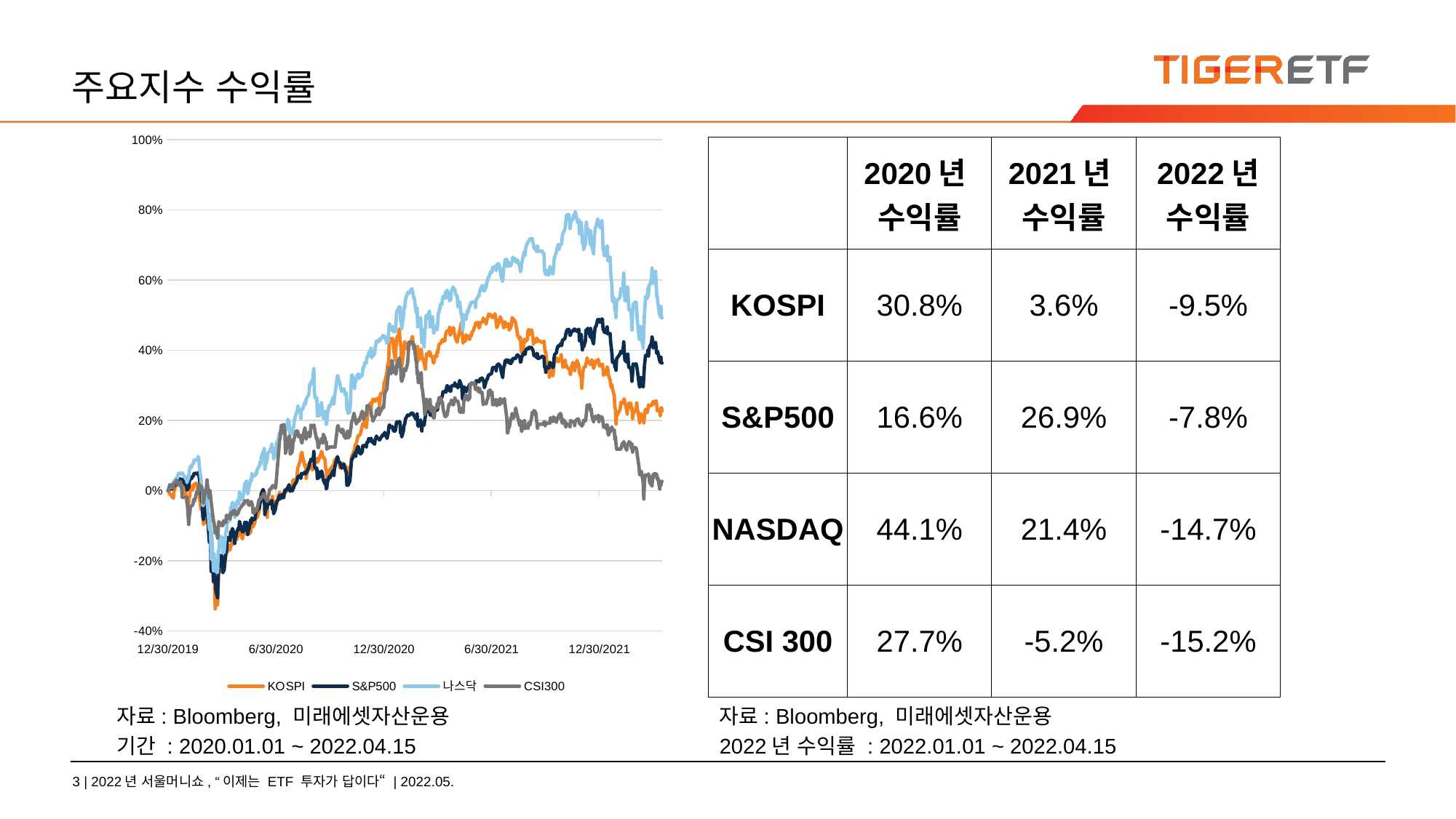

# 주요지수 수익률

### Chart

| Category | KOSPI | S&P500 | 나스닥 | CSI300 |
|---|---|---|---|---|
| 43829 | 0.0 | 0.0 | 0.0 | 0.0 |
| 43830 | 0.0 | 0.002946024729223451 | 0.002974517074130434 | 0.0036627523807890583 |
| 43832 | -0.01023811582266676 | 0.01134949042153921 | 0.01634251770905193 | 0.01729946124464976 |
| 43833 | -0.009651130515500483 | 0.004209493712146406 | 0.008359052491675012 | 0.015518310086901632 |
| 43836 | -0.0193841659575823 | 0.0077577616420752005 | 0.014026396184212198 | 0.01167915759145255 |
| 43837 | -0.01006975569580515 | 0.004932806422271785 | 0.013703346415544937 | 0.019257012517057914 |
| 43838 | -0.02109506886839252 | 0.009859404151753015 | 0.020484038099751967 | 0.007519054887385579 |
| 43839 | -0.005105407090236547 | 0.01658031409776828 | 0.028777139254571038 | 0.020271313176353445 |
| 43840 | 0.003967838665495549 | 0.013677750218080265 | 0.02603065731126475 | 0.019982212988438386 |
| 43843 | 0.014374314615024142 | 0.020749451306774747 | 0.03665776509922325 | 0.029978219485842672 |
| 43844 | 0.018751677913426468 | 0.01920348680187134 | 0.034131493551859515 | 0.026523717240416245 |
| 43845 | 0.015156961691245696 | 0.021112659835035075 | 0.03495420853365605 | 0.020849513552183785 |
| 43846 | 0.022924278895375627 | 0.029652716768747922 | 0.04595802141518157 | 0.016515460735049503 |
| 43847 | 0.024070947867514292 | 0.03362938450124009 | 0.04951380450905951 | 0.0179389116602926 |
| 43850 | 0.02956312822216245 | 0.03362938450124009 | 0.04951380450905951 | 0.025529016593860643 |
| 43851 | 0.019120250083042523 | 0.030888246634112493 | 0.04748719817482461 | 0.008006605204293527 |
| 43852 | 0.0316608043973845 | 0.031186263888069776 | 0.04893589194711834 | 0.012323508010280149 |
| 43853 | 0.02205062634517474 | 0.03236281117192186 | 0.051027331798940034 | -0.019043862378510523 |
| 43858 | -0.009532823399327595 | 0.017058383442658087 | 0.03618269191000656 | -0.019043862378510523 |
| 43859 | -0.005637789113015046 | 0.01617674906636779 | 0.03679525686927887 | -0.019043862378510523 |
| 43860 | -0.02260120946274924 | 0.019361808468036035 | 0.03945231327108578 | -0.019043862378510523 |
| 43861 | -0.03579245291604283 | 0.001313138525249169 | 0.022909705912928624 | -0.019043862378510523 |
| 43864 | -0.03585160647412944 | 0.008577309090457508 | 0.03659852067797975 | -0.09635121262828816 |
| 43865 | -0.018096438500775802 | 0.02368616299681192 | 0.05834793018995099 | -0.07251759713643824 |
| 43866 | -0.01457907693147742 | 0.0352032881237021 | 0.062898572433012 | -0.062009540306201205 |
| 43867 | 0.013773678486761032 | 0.03864600827618747 | 0.06999337133173622 | -0.04455327895963135 |
| 43868 | 0.0064977908421191 | 0.03303645433972102 | 0.06422095262793737 | -0.04453122894529882 |
| 43871 | 0.0015470930576475528 | 0.04060485085167742 | 0.07627998689915816 | -0.0405769263750021 |
| 43872 | 0.011580446563860702 | 0.04236191091146724 | 0.07745928622768417 | -0.03164667057033588 |
| 43873 | 0.018524164228478357 | 0.049098342589459554 | 0.08718654950430293 | -0.023814015479110107 |
| 43874 | 0.016057915883640472 | 0.047387847725600674 | 0.08562272034732876 | -0.029818969382330085 |
| 43875 | 0.020894856825638186 | 0.04931875118353202 | 0.08777005116258807 | -0.023005514953584716 |
| 43878 | 0.02024871796038541 | 0.04931875118353202 | 0.08777005116258807 | -0.0010314506704429682 |
| 43879 | 0.005100856816537602 | 0.04625476129128403 | 0.08794443096851223 | -0.005909403841112493 |
| 43880 | 0.005765196776586157 | 0.05117825467436954 | 0.09738329687379488 | -0.0074284048284631865 |
| 43881 | -0.0009874093926750538 | 0.04716743913152799 | 0.08998221549543417 | 0.015442360037533964 |
| 43882 | -0.01584860329348803 | 0.03615321812069072 | 0.07048968308705916 | 0.016625710806712046 |
| 43885 | -0.053979896890798074 | 0.0014279993418784276 | 0.030772446649280916 | 0.012546458155197726 |
| 43886 | -0.042799874412445926 | -0.02889525624827316 | 0.0021931614052776993 | 0.010343906723539353 |
| 43887 | -0.05501280902046257 | -0.0325645936876221 | 0.0038877754166950496 | -0.0021094513711433782 |
| 43888 | -0.06496880787379367 | -0.07528971312734956 | -0.04242235906814118 | 0.0007962505175629353 |
| 43889 | -0.09585606574235439 | -0.08290777918163228 | -0.042322873153222695 | -0.034687122546629645 |
| 43892 | -0.08880314150896185 | -0.04068556385795752 | 0.000690812308084432 | -0.0029302019046312244 |
| 43893 | -0.08350662292336886 | -0.06764991664829934 | -0.029275686648431276 | 0.0023838515495036017 |
| 43894 | -0.06294848635145411 | -0.028302326086754093 | 0.00805947692765141 | 0.008187905322138533 |
| 43895 | -0.05114962665004297 | -0.061264276112985794 | -0.02318357163377105 | 0.030649519922187896 |
| 43896 | -0.07164405939017238 | -0.07727339047400272 | -0.04140067225650812 | 0.013935609058145948 |
| 43899 | -0.11052614814781114 | -0.14737263642826326 | -0.11125766963745765 | -0.020702513456633764 |
| 43900 | -0.10681312480945726 | -0.1052559688820317 | -0.06726365667746104 | 0.00026950017517513025 |
| 43901 | -0.131684920847989 | -0.1489806878610742 | -0.11110452839763962 | -0.013034008472105563 |
| 43902 | -0.16532964457812138 | -0.22992341577442577 | -0.1949689190352325 | -0.03202642081717355 |
| 43903 | -0.1939463158708996 | -0.15840548351747286 | -0.11973073969454462 | -0.04564842967147931 |
| 43906 | -0.21969176445963234 | -0.25926259355723946 | -0.22819162552160233 | -0.08667860634109414 |
| 43907 | -0.2389940254906333 | -0.21485181402481612 | -0.1801041583994617 | -0.09112780923307606 |
| 43908 | -0.2759604490210086 | -0.2555466909219598 | -0.21866221625555138 | -0.1091157209252186 |
| 43909 | -0.33673390454435836 | -0.25204188384156656 | -0.20069438932974437 | -0.12067237843704592 |
| 43910 | -0.28735888463691084 | -0.28447299063418685 | -0.230993998428346 | -0.10496051822433694 |
| 43913 | -0.32544012522353216 | -0.3054335374958479 | -0.23310108774993044 | -0.13507348779776707 |
| 43914 | -0.2674195852880551 | -0.24026399361746387 | -0.17081731591472826 | -0.11184747270085726 |
| 43915 | -0.2242875408955849 | -0.23150042374328295 | -0.1745698351999052 | -0.08798200718830473 |
| 43916 | -0.23271464778606432 | -0.18353516758814015 | -0.12837595391901846 | -0.09397716108515464 |
| 43917 | -0.21838583590802985 | -0.21103967665127954 | -0.16136950745529555 | -0.09103470917256096 |
| 43920 | -0.21866340260366668 | -0.18459685405536286 | -0.13099053318861298 | -0.09984246489760218 |
| 43921 | -0.2015907756851575 | -0.19765373499436556 | -0.13926798487366965 | -0.09689021297863853 |
| 43922 | -0.23306956913458343 | -0.23307122301934935 | -0.17722018468609957 | -0.09960481474312965 |
| 43923 | -0.21514149076066935 | -0.21556270934935995 | -0.16305406109329423 | -0.08503955527571094 |
| 43924 | -0.21487757488612935 | -0.2274368343117198 | -0.1758229106001683 | -0.09026050866933066 |
| 43927 | -0.1846455564302193 | -0.1731014593532405 | -0.11544278497963889 | -0.09026050866933066 |
| 43928 | -0.17021208825710876 | -0.17442701526407123 | -0.11834687943983835 | -0.06948449516492183 |
| 43929 | -0.17770183876560175 | -0.14631094996104044 | -0.09558360785111542 | -0.07381609798046362 |
| 43930 | -0.16447419312271638 | -0.13394323392181384 | -0.08857711667462176 | -0.07076094599461491 |
| 43931 | -0.153330572833956 | -0.13394323392181384 | -0.08857711667462176 | -0.0765502997576949 |
| 43934 | -0.16922922913813265 | -0.1426943864104132 | -0.08423550663481627 | -0.08045070229295648 |
| 43935 | -0.15497777191298068 | -0.11648438979415077 | -0.04809417403775318 | -0.06270289075687907 |
| 43937 | -0.15498232218667962 | -0.13092270487910118 | -0.04623635841309892 | -0.06841629447059139 |
| 43938 | -0.12883644951243822 | -0.10763700256729447 | -0.033070683065820616 | -0.05932433856082009 |
| 43941 | -0.13619424208366138 | -0.1235933430395898 | -0.04306510514766959 | -0.05590168633609616 |
| 43942 | -0.14483066156429303 | -0.1504769828236514 | -0.07632022839283303 | -0.06702714356764328 |
| 43943 | -0.1371998525711321 | -0.1309972091925905 | -0.050370054068918146 | -0.0593512885783376 |
| 43944 | -0.1287454440384589 | -0.13146596549829415 | -0.0504404766828489 | -0.06171064011191607 |
| 43945 | -0.14044874799219176 | -0.11937764063465262 | -0.03481671676360021 | -0.06974174533213451 |
| 43948 | -0.12508702398449267 | -0.10642009878030223 | -0.024125893277323174 | -0.06342074122348185 |
| 43949 | -0.11993611415726657 | -0.11110455749094306 | -0.03781135458456808 | -0.056957637022464036 |
| 43950 | -0.11380689548476342 | -0.08747427272924813 | -0.0034965386726344416 | -0.0525770341750722 |
| 43955 | -0.13755477391965132 | -0.1175150327974197 | -0.02630005175503225 | -0.041417276921230095 |
| 43957 | -0.12236141003881384 | -0.11575176404483911 | -0.010239224501704114 | -0.035618123151780035 |
| 43958 | -0.12242966414429834 | -0.1055788209071521 | 0.003763697477864314 | -0.03840132496086124 |
| 43959 | -0.11459864310838308 | -0.09048859307917012 | 0.019598725238905823 | -0.028912468793104718 |
| 43962 | -0.1193400283027024 | -0.09032716706660993 | 0.02753747768553283 | -0.029755269340925095 |
| 43963 | -0.12536004040643045 | -0.1090153323668468 | 0.006322385784021556 | -0.029740569331370148 |
| 43964 | -0.11705579090582297 | -0.12457431650053241 | -0.009257779183745929 | -0.02777811805577679 |
| 43965 | -0.12409051404441973 | -0.11448519071552077 | -0.00025374497400521 | -0.03832047490830881 |
| 43966 | -0.1230348505462604 | -0.11100832275268613 | 0.00766488672578447 | -0.041358476883009976 |
| 43969 | -0.1185619315001798 | -0.08300401391988932 | 0.032287091758430364 | -0.03888642527617647 |
| 43970 | -0.09876824090969083 | -0.09261817470640643 | 0.026728176534961623 | -0.03071811996677798 |
| 43971 | -0.09465934375952711 | -0.07750932080005213 | 0.04804275435139105 | -0.03587047331580773 |
| 43972 | -0.09071425646252629 | -0.08468036097339882 | 0.037881777198498945 | -0.04111837672694485 |
| 43973 | -0.10353692774620393 | -0.08252594457499951 | 0.0423206375146854 | -0.06310469101804916 |
| 43976 | -0.09240240800484156 | -0.08252594457499951 | 0.0423206375146854 | -0.06181599018039363 |
| 43977 | -0.0763945451318897 | -0.07125095846694962 | 0.044067789031733806 | -0.05117073326097665 |
| 43978 | -0.07574840626663693 | -0.057480077857007594 | 0.05213173723646025 | -0.057824937586209435 |
| 43979 | -0.07695877907056115 | -0.05946685955005604 | 0.04728375506791305 | -0.05512503583127326 |
| 43980 | -0.07647645005847103 | -0.05494072250558002 | 0.060795954388502604 | -0.05257948417666469 |
| 43983 | -0.060332078974550396 | -0.051395558922046725 | 0.06774655460155876 | -0.027021067563693935 |
| 43984 | -0.050271423826143136 | -0.04360675381601775 | 0.07404323054239947 | -0.024024715616065118 |
| 43985 | -0.02305623683264557 | -0.03055297722341055 | 0.08237433755235579 | -0.02400511560332519 |
| 43986 | -0.02115422242647902 | -0.03381874963135889 | 0.07487377025907693 | -0.02436281583583033 |
| 43987 | -0.007189432444361654 | -0.008493491737782133 | 0.09703677290048396 | -0.019693112800523327 |
| 43990 | -0.006088266209212545 | 0.0034458244988808673 | 0.10940767874768476 | -0.014621609504046229 |
| 43991 | -0.003981489486592604 | -0.004380232763892766 | 0.11264935462704528 | -0.008477005510053592 |
| 43992 | -0.0009009541923946651 | -0.009670039021634214 | 0.12009403095688698 | -0.010270406675764399 |
| 43993 | -0.009505521757133595 | -0.06804416864051355 | 0.06111565069936353 | -0.021008763655696372 |
| 43994 | -0.029745139170121004 | -0.05587202642419653 | 0.07185565823346551 | -0.01924476250909568 |
| 43997 | -0.07592131666719759 | -0.04802423873665518 | 0.0871932564199156 | -0.03102682016743319 |
| 43998 | -0.027128731793217287 | -0.029972464447472924 | 0.10617941669954933 | -0.016429710679311982 |
| 43999 | -0.0257636496835284 | -0.03346485414228462 | 0.10781813974752952 | -0.015689810198376675 |
| 44000 | -0.02920820687364345 | -0.03289055005913777 | 0.11145328800948806 | -0.009126255932066396 |
| 44001 | -0.025640792293656456 | -0.038354199715021076 | 0.11179645852499287 | 0.004184602719991659 |
| 44004 | -0.0322796416204435 | -0.0321082547674999 | 0.1241315941555936 | 0.005002903251887236 |
| 44005 | -0.030227468182211337 | -0.027939117558493654 | 0.13250406047849372 | 0.00983920639548419 |
| 44006 | -0.016453789695450083 | -0.053071905975556444 | 0.10766611632698009 | 0.014053209134585964 |
| 44007 | -0.03881383465215438 | -0.04269407597577357 | 0.11971956150185736 | 0.014053209134585964 |
| 44008 | -0.02867582485086473 | -0.06588664789571874 | 0.09068085253839975 | 0.014053209134585964 |
| 44011 | -0.04740930166949542 | -0.05216854117449843 | 0.10375151324783505 | 0.006882054473335453 |
| 44012 | -0.040652145226535485 | -0.03756259138419704 | 0.12438757476813644 | 0.020170863111061088 |
| 44013 | -0.04139383983946643 | -0.03272912404657757 | 0.13510410809759454 | 0.04070677645940468 |
| 44014 | -0.028348205144539507 | -0.028336473897103254 | 0.14102855022194305 | 0.062281490482968715 |
| 44015 | -0.02059453876150663 | -0.028336473897103254 | 0.14102855022194305 | 0.08280270382175758 |
| 44018 | -0.004431966582790103 | -0.012904767965628783 | 0.16629350133411736 | 0.14417279371231584 |
| 44019 | -0.015243416891525974 | -0.023583719565763994 | 0.15625995557786232 | 0.15104259817768884 |
| 44020 | -0.01765051167827747 | -0.015940818740318274 | 0.17287186773068153 | 0.16963076025999424 |
| 44021 | -0.01354616480181281 | -0.021494494441667733 | 0.17904781919049761 | 0.18598942089312365 |
| 44022 | -0.02157739788048252 | -0.01125325568328217 | 0.18683790167438152 | 0.16451760693644446 |
| 44025 | -0.0052828677644960464 | -0.02051041663432973 | 0.16150811704461998 | 0.18897597283438228 |
| 44026 | -0.006397684820741989 | -0.0073790313818377085 | 0.1724336825773336 | 0.1776398154658798 |
| 44027 | 0.0019156652272633856 | 0.0016359905503695593 | 0.17935410167013388 | 0.16239590555733874 |
| 44028 | -0.006329430715257489 | -0.0017756861381619249 | 0.17078489915593464 | 0.1064819692132799 |
| 44029 | 0.0016016963420348862 | 0.0010678951600135989 | 0.17406681652897005 | 0.11345222374394526 |
| 44032 | 0.0002411645060449441 | 0.009483778237910911 | 0.20356606703115032 | 0.14667424533825946 |
| 44033 | 0.014178652845968642 | 0.01117875136979296 | 0.19387122051332506 | 0.14930554704860555 |
| 44034 | 0.014101298193086143 | 0.016990087821959543 | 0.19675184076888064 | 0.1550410007766505 |
| 44035 | 0.008427106890479541 | 0.004460945770172753 | 0.16939768544342226 | 0.15454855045655758 |
| 44036 | 0.00126042581461272 | -0.0017570600597897057 | 0.15841622894727148 | 0.10387026751567396 |
| 44039 | 0.009187002598206373 | 0.00562507566844328 | 0.17776456266997842 | 0.10947097115613125 |
| 44040 | 0.026992223582248398 | -0.0008847387226855741 | 0.1627656637219581 | 0.1192244274958778 |
| 44041 | 0.02979974245450845 | 0.011532646858867235 | 0.17851014812223132 | 0.14635819513282677 |
| 44042 | 0.03155159782860939 | 0.007739135563702648 | 0.18352580318109002 | 0.14075749149236927 |
| 44043 | 0.023524915023638515 | 0.015468958088219242 | 0.20112810320601748 | 0.15028799768719847 |
| 44046 | 0.024284810731365347 | 0.022761067770986187 | 0.21873599232728846 | 0.16897170983161147 |
| 44047 | 0.03744875254246538 | 0.026455239981498124 | 0.22302506486146312 | 0.1700717605466444 |
| 44048 | 0.05195957536845852 | 0.03305508041809335 | 0.22942234453649069 | 0.17039271075526186 |
| 44049 | 0.06595166699276955 | 0.03969527735782874 | 0.24168146845681693 | 0.16687695847002293 |
| 44050 | 0.0700742149640301 | 0.040353398793651074 | 0.2308285611765719 | 0.15344359973833988 |
| 44053 | 0.08586821497313069 | 0.04320629313101265 | 0.2260644154531808 | 0.15759390243603644 |
| 44054 | 0.10056104874708205 | 0.034892853484163266 | 0.2053243967408862 | 0.14703684557394947 |
| 44055 | 0.10678582316726337 | 0.04937773376504451 | 0.23096940640443364 | 0.13867254013715113 |
| 44056 | 0.10914286494332637 | 0.047229526059435756 | 0.23435192751165612 | 0.13574968823729727 |
| 44057 | 0.09547384275164128 | 0.04704947396850323 | 0.23175858680816752 | 0.15263509921281448 |
| 44061 | 0.06851347108528572 | 0.05230513241589563 | 0.2531692970817092 | 0.17912696643252812 |
| 44062 | 0.07411030773501026 | 0.047670343247580904 | 0.245972776629529 | 0.16146735495378084 |
| 44063 | 0.03483234516556166 | 0.050979576505064905 | 0.25921781714488845 | 0.14639249515512165 |
| 44064 | 0.04865152638931236 | 0.05459614005569202 | 0.26445480041895864 | 0.15611655147575854 |
| 44067 | 0.060136417205494785 | 0.06518816995675647 | 0.2720470288922745 | 0.16518400736960492 |
| 44068 | 0.07692692715466842 | 0.0690189334086655 | 0.2817441110486374 | 0.16667850834103026 |
| 44069 | 0.0781054480426997 | 0.0799182936028735 | 0.30394288390664426 | 0.1530025994516897 |
| 44070 | 0.06678891735337866 | 0.08172502320498931 | 0.2995029057711891 | 0.15918150346797733 |
| 44071 | 0.07104342326190927 | 0.08900781984856998 | 0.30736005741119765 | 0.18684692145049908 |
| 44074 | 0.058471017031674455 | 0.08661747312412116 | 0.31628360863358873 | 0.1799746669835336 |
| 44075 | 0.06910955693984988 | 0.09479432152957368 | 0.33463931884565046 | 0.18632017110811105 |
| 44076 | 0.07585306256171309 | 0.11161677464618225 | 0.34769209444678584 | 0.18675382138998398 |
| 44077 | 0.09020007553454334 | 0.07257030568498957 | 0.28080849632069804 | 0.1801902671236737 |
| 44078 | 0.07761856875691064 | 0.0638470923139487 | 0.26460347038170173 | 0.16870465965802883 |
| 44081 | 0.08488535585415447 | 0.0638470923139487 | 0.26460347038170173 | 0.14399639359765581 |
| 44082 | 0.09293479002762006 | 0.03431854940101653 | 0.2125756903372349 | 0.1501262975820934 |
| 44083 | 0.08105857567332664 | 0.05515492240686193 | 0.24542504518784392 | 0.12322528009643197 |
| 44084 | 0.09046399140908323 | 0.03660024400162665 | 0.22061281087951135 | 0.12258582968078913 |
| 44085 | 0.09055954715676151 | 0.03715281766000578 | 0.21323073242871948 | 0.13368433689481884 |
| 44088 | 0.10476550164492382 | 0.050368020265173286 | 0.23593364177693021 | 0.13950799068019393 |
| 44089 | 0.11189578053119886 | 0.0558502959994287 | 0.25087553194224443 | 0.14867834664092516 |
| 44090 | 0.1084102708777932 | 0.050973367812273906 | 0.23524282946884578 | 0.14105394168506202 |
| 44091 | 0.09487320662337839 | 0.0421321892782085 | 0.21957212114030988 | 0.13501468775954706 |
| 44092 | 0.09770802713783233 | 0.030478472909921228 | 0.20649363569599344 | 0.16058780438207276 |
| 44095 | 0.0872378473565183 | 0.01855467840523506 | 0.20487503339485058 | 0.14940109711071314 |
| 44096 | 0.06139229274640878 | 0.029267777815719764 | 0.22553680475833304 | 0.13576193824525995 |
| 44097 | 0.06168806053684106 | 0.004852093415991687 | 0.18857611063727986 | 0.13982159088403412 |
| 44098 | 0.03414070356331922 | 0.007853996380332129 | 0.1929669047249103 | 0.11795287666936982 |
| 44099 | 0.036911820245987714 | 0.0239562411332106 | 0.21993876586045813 | 0.11965562777615824 |
| 44102 | 0.05023957191025041 | 0.0404527378783035 | 0.24273892548504983 | 0.12256867966964169 |
| 44103 | 0.05925366410789601 | 0.035445427142542174 | 0.23913060488554083 | 0.12499173124462537 |
| 44109 | 0.07295453821547371 | 0.05815682537120237 | 0.26676756848599203 | 0.12391373054392463 |
| 44110 | 0.07654925443765448 | 0.043355301757991294 | 0.2468826815142875 | 0.12391373054392463 |
| 44111 | 0.08612303030027246 | 0.06151572817101214 | 0.2703568861579322 | 0.12391373054392463 |
| 44112 | 0.0884072676971519 | 0.07001542860158505 | 0.2766591511951164 | 0.12391373054392463 |
| 44116 | 0.0937629398408315 | 0.09714431175088234 | 0.32755122686253846 | 0.1816749680887293 |
| 44117 | 0.09349902396629162 | 0.09022472363556222 | 0.3261696022463696 | 0.18560477064310077 |
| 44118 | 0.08318355349074236 | 0.08300401391988932 | 0.3155313162657236 | 0.17774026553117261 |
| 44119 | 0.07441517607284087 | 0.08134939729114743 | 0.30939895975738874 | 0.17569206419984162 |
| 44120 | 0.06546023743328178 | 0.08149530157173057 | 0.30466946643132853 | 0.17396236307553603 |
| 44123 | 0.06783093003044116 | 0.06383467492836714 | 0.28313132476115 | 0.16509580731227458 |
| 44124 | 0.0731410994371311 | 0.06886371608889608 | 0.28733544303089986 | 0.1744009133605937 |
| 44125 | 0.07880619019234003 | 0.06651683021398269 | 0.28378077775629085 | 0.17424411325867362 |
| 44126 | 0.07161220747427954 | 0.07208292330091348 | 0.2861639684372552 | 0.17060586089380947 |
| 44127 | 0.0742331651248822 | 0.07577709551142542 | 0.2908889904862404 | 0.1560308014200209 |
| 44130 | 0.06654320257363477 | 0.05577889603233488 | 0.26972420045182255 | 0.1493545470804556 |
| 44131 | 0.06059599484909017 | 0.05258452359148036 | 0.2778183297768051 | 0.15132434836082642 |
| 44132 | 0.06715748952299494 | 0.015441018970660858 | 0.23014557360336885 | 0.16063190441073805 |
| 44133 | 0.058698530716622566 | 0.027572804683837937 | 0.2503468034281282 | 0.1693661600880041 |
| 44134 | 0.031615301660394834 | 0.015108853906354414 | 0.21971855546451535 | 0.15035659773178844 |
| 44137 | 0.04663575514067153 | 0.027613161186977875 | 0.22486275973927983 | 0.15660410179266604 |
| 44138 | 0.066270186151697 | 0.04590397014860503 | 0.24755001961772827 | 0.17050296082692462 |
| 44139 | 0.07264511960394415 | 0.0689630551735485 | 0.2956397223784064 | 0.1793474665758532 |
| 44140 | 0.09834051518198805 | 0.08976528036904474 | 0.32919106772978735 | 0.1968527279542731 |
| 44141 | 0.0995736393544071 | 0.08945174138311063 | 0.32967173001534755 | 0.19700217805141573 |
| 44144 | 0.11354297961022342 | 0.10219818768257438 | 0.30938889938396996 | 0.2204315432805033 |
| 44145 | 0.11610478370273958 | 0.10065532752406647 | 0.29151273363819996 | 0.21370138890590273 |
| 44146 | 0.13113888800411333 | 0.10907741929475456 | 0.3175098563714023 | 0.20170128110583252 |
| 44147 | 0.1264748574626764 | 0.0980104243951958 | 0.3089205331103657 | 0.20257348167276312 |
| 44148 | 0.13477910696328377 | 0.11295474794259452 | 0.3223008297572434 | 0.1899290234538653 |
| 44151 | 0.15714825246738595 | 0.12591849848973546 | 0.3329022277020206 | 0.20152243098958023 |
| 44152 | 0.15538274627218818 | 0.12052314445455092 | 0.33013115373480195 | 0.19922432949581403 |
| 44153 | 0.15833587390281512 | 0.10756560260020054 | 0.31920558820208833 | 0.19845992899895393 |
| 44154 | 0.15914582262123056 | 0.11193652232490714 | 0.33073142268211786 | 0.20735833478291754 |
| 44155 | 0.1619123890302001 | 0.10438364754492757 | 0.3251713896393802 | 0.21110683721944423 |
| 44158 | 0.18424968261840946 | 0.11060786206768092 | 0.3280397138829798 | 0.2262331470515455 |
| 44159 | 0.1911524478197364 | 0.12855719292581536 | 0.3455548240049453 | 0.21870184215619726 |
| 44160 | 0.1837719038800183 | 0.12676908940207188 | 0.35193533639094166 | 0.20312228202948335 |
| 44161 | 0.194860920884391 | 0.12676908940207188 | 0.35193533639094166 | 0.2053003334452168 |
| 44162 | 0.1982918272534091 | 0.12946987076605954 | 0.36439343214110465 | 0.22028944318813815 |
| 44165 | 0.17913062470707608 | 0.12427940359297063 | 0.3635986626410268 | 0.215262039920326 |
| 44166 | 0.1986558491493262 | 0.13695134557894506 | 0.38107800254639246 | 0.24144030693619967 |
| 44167 | 0.21760773910550713 | 0.13898779681431983 | 0.38043637428613275 | 0.24145010694256963 |
| 44168 | 0.22685389526179978 | 0.13827690148977578 | 0.38354502967251247 | 0.23898050533732862 |
| 44169 | 0.24288450950324658 | 0.14833498381083343 | 0.3932756464069376 | 0.24115120674828439 |
| 44172 | 0.24925034240809585 | 0.14611227179173558 | 0.39950413537238494 | 0.23044959979223978 |
| 44173 | 0.2289970741740115 | 0.1493066442325901 | 0.4065262760186408 | 0.22742139782390858 |
| 44174 | 0.25381426692815556 | 0.1401705527909627 | 0.37927160660810055 | 0.2109622871254866 |
| 44175 | 0.24971447032538996 | 0.13870530129233938 | 0.3867453462389294 | 0.2104306367799138 |
| 44176 | 0.2604531162549426 | 0.1372648845648794 | 0.3836221592020561 | 0.19796012867408352 |
| 44179 | 0.2568766011275576 | 0.13230724337144428 | 0.39057164159584357 | 0.20903658587378082 |
| 44180 | 0.25442855387751573 | 0.1469380279329089 | 0.40790007589992827 | 0.2115502875076869 |
| 44181 | 0.26124031360486333 | 0.14897137482188816 | 0.41495686894351547 | 0.21369893890431024 |
| 44182 | 0.2606214763818042 | 0.15558673699046044 | 0.4268683510712621 | 0.22928339903420913 |
| 44183 | 0.2614177742791228 | 0.15152935625168795 | 0.42585001771743536 | 0.22499344624574014 |
| 44186 | 0.2643618013623519 | 0.14703115832477054 | 0.42438343883684215 | 0.2364766037097925 |
| 44187 | 0.2438992205381152 | 0.14465322898590327 | 0.43169397685443434 | 0.2163694406401364 |
| 44188 | 0.2557936359872046 | 0.14550692424463496 | 0.42757928412618407 | 0.22674519738437815 |
| 44189 | 0.2771981234671266 | 0.14955809629061645 | 0.43133739250770464 | 0.2250056962537026 |
| 44193 | 0.277989871090746 | 0.15958513514772044 | 0.44192202316345086 | 0.24078125650781668 |
| 44194 | 0.28340924706621107 | 0.1570023189467573 | 0.4364223523612254 | 0.235521103088717 |
| 44195 | 0.3075074965759188 | 0.1585544921444515 | 0.43863339887480324 | 0.25285976435884683 |
| 44196 | 0.3075074965759188 | 0.16601423653256941 | 0.44067677249806914 | 0.27676687989847193 |
| 44200 | 0.3398053392911582 | 0.14880994880932796 | 0.4194572093194828 | 0.29059223888495533 |
| 44201 | 0.3607912015907757 | 0.15694644071164032 | 0.4329280493271286 | 0.3152858049357732 |
| 44202 | 0.3506167895998944 | 0.16355248984102633 | 0.42419005610334914 | 0.32733001276450824 |
| 44203 | 0.3794973767672125 | 0.1808281775313616 | 0.46070809379397915 | 0.3508475780509257 |
| 44204 | 0.43432817483971653 | 0.18731315715132757 | 0.4757427629585993 | 0.34638122514779646 |
| 44207 | 0.43263092275000337 | 0.17953056073808948 | 0.457237264964526 | 0.3330850665052931 |
| 44208 | 0.4223928069273366 | 0.18002104746856085 | 0.46126141433200796 | 0.3711066412193169 |
| 44209 | 0.43255811837082003 | 0.18270630710057167 | 0.4675793288389547 | 0.36660353829229986 |
| 44210 | 0.4333043632574498 | 0.1782670917551663 | 0.4657561656116316 | 0.34026357117132133 |
| 44211 | 0.4041689607629899 | 0.169795330442152 | 0.4529973764781763 | 0.3372304691998049 |
| 44214 | 0.371420640951553 | 0.169795330442152 | 0.4529973764781763 | 0.35203827882488126 |
| 44215 | 0.4072449457834888 | 0.1793132564904123 | 0.4752062097096017 | 0.3321932659256228 |
| 44216 | 0.41720549491051884 | 0.1957476663075972 | 0.5042773354318528 | 0.3417262221220445 |
| 44217 | 0.43826871186301863 | 0.1961263965678346 | 0.5125111921654284 | 0.36341853622204856 |
| 44218 | 0.42907260871741437 | 0.1925253547491843 | 0.5138693425769534 | 0.36459698698804144 |
| 44221 | 0.4601782797235252 | 0.19683729189237864 | 0.5242572370414007 | 0.3783512959283424 |
| 44222 | 0.4289269999590475 | 0.19505539706142572 | 0.5231483603268057 | 0.35067852794104315 |
| 44223 | 0.4208502641433882 | 0.16436893294301358 | 0.4834132387807275 | 0.35436088033457214 |
| 44224 | 0.3965017495802372 | 0.17573394509652962 | 0.49085344383349416 | 0.31740015631010166 |
| 44225 | 0.35425700855906483 | 0.15302875556066042 | 0.46106691377924647 | 0.3112335023017765 |
| 44228 | 0.39080480690913566 | 0.171536868769965 | 0.49825676085039206 | 0.32732511276132326 |
| 44229 | 0.4091333093685585 | 0.18781916561377576 | 0.5216627785186436 | 0.34776792604915197 |
| 44230 | 0.42409005901704977 | 0.18901744332239567 | 0.5214123870024447 | 0.34387487351866763 |
| 44231 | 0.40491975592331886 | 0.20192221128802434 | 0.540102325175861 | 0.34111862172710405 |
| 44232 | 0.4199720613194884 | 0.20660666999866506 | 0.5488839133511214 | 0.34343632323360995 |
| 44235 | 0.406598806918236 | 0.21553477023180156 | 0.5635653516268182 | 0.363318086156756 |
| 44236 | 0.4036092770980175 | 0.21418127520341224 | 0.5658076970799208 | 0.3931321555359011 |
| 44237 | 0.41084876255306746 | 0.21376218844003492 | 0.5618763267117448 | 0.42289232488001116 |
| 44242 | 0.43197113306365376 | 0.22150753269652834 | 0.5756187968016955 | 0.42289232488001116 |
| 44243 | 0.4393653278244687 | 0.22081215910396157 | 0.5702566177695259 | 0.42289232488001116 |
| 44244 | 0.4259329198651298 | 0.22042101145814263 | 0.5610904997658168 | 0.42289232488001116 |
| 44245 | 0.404514781564111 | 0.21503186611574865 | 0.5498966576086046 | 0.41325401861511213 |
| 44246 | 0.41405215523713745 | 0.21277811063269692 | 0.5509138731431624 | 0.41581672028086825 |
| 44249 | 0.40137054243812753 | 0.2033998801722292 | 0.5127504054889398 | 0.37134674137538193 |
| 44250 | 0.3969749780449294 | 0.20491169686678323 | 0.5051660017505051 | 0.3670200385630251 |
| 44251 | 0.36279787229201843 | 0.2185894470848635 | 0.5200072881816322 | 0.33220551593358527 |
| 44252 | 0.41044378819385985 | 0.18875978257157855 | 0.4665106936180343 | 0.34004307102799625 |
| 44253 | 0.3709747141290547 | 0.18311297647836744 | 0.474666303002798 | 0.30750704987958244 |
| 44257 | 0.38504416040624845 | 0.20147208106069314 | 0.4932712869117897 | 0.31066020192913135 |
| 44258 | 0.40284483111659153 | 0.18577340133921494 | 0.4529135400330204 | 0.3357923182650069 |
| 44259 | 0.38487125000568767 | 0.16986362606285055 | 0.42225399312988277 | 0.29377479095361414 |
| 44260 | 0.37703112842237463 | 0.19267125902976767 | 0.4442392625075593 | 0.28938683810144483 |
| 44263 | 0.36331205322000115 | 0.18627940980166335 | 0.40947620106885885 | 0.2446057089937108 |
| 44264 | 0.3542160560957741 | 0.20307081945431804 | 0.4614167912103635 | 0.21789579163226458 |
| 44265 | 0.34602556343764057 | 0.2103256769803401 | 0.46085899939525987 | 0.22588524682541022 |
| 44266 | 0.37131598465647686 | 0.2229075929208486 | 0.49772915015554453 | 0.25641471666956583 |
| 44267 | 0.38983104833755733 | 0.22414933147900373 | 0.4889196164985654 | 0.26086391956154764 |
| 44270 | 0.38588141076685756 | 0.2320964582511975 | 0.5045523189719638 | 0.23370810191026625 |
| 44271 | 0.3956462981248321 | 0.23016245044687067 | 0.5058780526246955 | 0.24444400888860573 |
| 44272 | 0.38669590975897195 | 0.23370450968400847 | 0.511872917362975 | 0.2497115123124829 |
| 44273 | 0.39511846637575254 | 0.21549441372866163 | 0.4661507558134985 | 0.2597344688274048 |
| 44274 | 0.38306934162089856 | 0.21476178797934997 | 0.47722499130895524 | 0.2267378473796009 |
| 44277 | 0.3812173802254206 | 0.22329563622027204 | 0.49536719804068663 | 0.23900255535166082 |
| 44278 | 0.3672389394222062 | 0.21396086660933977 | 0.4786177941178116 | 0.22726704772358097 |
| 44279 | 0.36342125978877626 | 0.20732377401599988 | 0.44890504013530075 | 0.20752983489439258 |
| 44280 | 0.3688724876801339 | 0.21365043196980094 | 0.4506700767606493 | 0.20695653452174745 |
| 44281 | 0.383742782128345 | 0.23383489223261478 | 0.4686714382645185 | 0.234308352300429 |
| 44284 | 0.3814812960999603 | 0.23276389272620612 | 0.4598328413065518 | 0.23648640371616247 |
| 44285 | 0.3969340255816387 | 0.22887104234638933 | 0.4582388310293215 | 0.24820966133627964 |
| 44286 | 0.3930298907479284 | 0.2333226750773758 | 0.48076065365599563 | 0.2368490039518525 |
| 44287 | 0.40485150181783425 | 0.24790689444290948 | 0.506832670280204 | 0.25214191389224383 |
| 44288 | 0.41640919701320045 | 0.24790689444290948 | 0.506832670280204 | 0.26458302197896444 |
| 44291 | 0.4200630667934675 | 0.26592452092174246 | 0.5320372591518658 | 0.26458302197896444 |
| 44292 | 0.4229069878553193 | 0.2646920954027734 | 0.5312313114591005 | 0.259384118599677 |
| 44293 | 0.42760742058634826 | 0.2665578075864017 | 0.530164911876718 | 0.2504171127711232 |
| 44294 | 0.43026933070024165 | 0.27190349207926023 | 0.5458669191447789 | 0.2524922641199716 |
| 44295 | 0.42509111923082177 | 0.2817225397278731 | 0.5537900221216434 | 0.2336591018784162 |
| 44298 | 0.42677927077313704 | 0.2814710876698465 | 0.5481796872118123 | 0.2121995379296997 |
| 44299 | 0.44201813739096396 | 0.2856929987675745 | 0.5645110267281765 | 0.21021258663818143 |
| 44300 | 0.44807000141058495 | 0.2804373403201823 | 0.5490560575185084 | 0.22025514316584305 |
| 44301 | 0.45350757848084555 | 0.2946428294254786 | 0.5692796437286427 | 0.21249843812398472 |
| 44302 | 0.4554596458977007 | 0.299314870750538 | 0.5707976422955985 | 0.2167148908646792 |
| 44305 | 0.45555975191907794 | 0.29242011740638074 | 0.5554198026154735 | 0.24632071010846168 |
| 44306 | 0.4655066502250109 | 0.2836286084146413 | 0.5410558250121005 | 0.24542400952560617 |
| 44307 | 0.4431921080052965 | 0.2955741333440951 | 0.5593824719231746 | 0.24919456197646528 |
| 44308 | 0.44585856839288884 | 0.2836410258002229 | 0.5446484961418467 | 0.2468646104619967 |
| 44309 | 0.44976270322659895 | 0.29766956716098214 | 0.5668260304337474 | 0.258186067820944 |
| 44312 | 0.46406421346243976 | 0.29998230522554636 | 0.5804600720546302 | 0.2439246085509954 |
| 44313 | 0.4631041057119585 | 0.2997029140499614 | 0.5750319416856045 | 0.24717821066583712 |
| 44314 | 0.447655926503979 | 0.29860397542599393 | 0.5706512079713928 | 0.25421461523949973 |
| 44315 | 0.44428872396674657 | 0.3073861713785473 | 0.574174574306477 | 0.26522247239460706 |
| 44316 | 0.43236245660176453 | 0.297980001800521 | 0.5607752747320309 | 0.25525586591631266 |
| 44319 | 0.4229615911397069 | 0.3015468958088219 | 0.5532232877523897 | 0.25525586591631266 |
| 44320 | 0.43213949319051537 | 0.2928547259017349 | 0.5239789000434831 | 0.25525586591631266 |
| 44322 | 0.44641370178416206 | 0.30432839017908964 | 0.523905123971746 | 0.23997520598388378 |
| 44323 | 0.45481350703244794 | 0.31394565531200236 | 0.5372518860405613 | 0.22403304562147963 |
| 44326 | 0.4785204330040451 | 0.30023375728357293 | 0.4980857345022742 | 0.2231436950434018 |
| 44327 | 0.46037849176627965 | 0.28895566682912754 | 0.4966962851512242 | 0.23065049992282494 |
| 44328 | 0.4386418343063334 | 0.2613083578318003 | 0.45670630081187213 | 0.2359155533451096 |
| 44329 | 0.42064550182693483 | 0.27666245510339027 | 0.46713667240853174 | 0.22327844513098927 |
| 44330 | 0.4348469060413984 | 0.2957076202390969 | 0.5012290422859851 | 0.2520953638619865 |
| 44333 | 0.426292391487348 | 0.2924294304455668 | 0.49553598875026683 | 0.27032337571019416 |
| 44334 | 0.44382459604945246 | 0.2814214181275203 | 0.48710651364466084 | 0.270962826125837 |
| 44336 | 0.4389239512756693 | 0.29113491799868996 | 0.5130510988722321 | 0.2706712759363292 |
| 44337 | 0.43625749088807697 | 0.29012290107379335 | 0.5058132191071083 | 0.2578675676139188 |
| 44340 | 0.43074255916493387 | 0.3029097038763975 | 0.5270719059601006 | 0.26312037102824126 |
| 44341 | 0.44303739869953174 | 0.30014062689171106 | 0.5266247782526026 | 0.3030284469684903 |
| 44342 | 0.44172236960053124 | 0.3025806431584861 | 0.5356601114018684 | 0.30354539730450836 |
| 44343 | 0.44039368968043435 | 0.3040986685458311 | 0.5354678464876443 | 0.30786720011367996 |
| 44344 | 0.4509594252094262 | 0.30510137243154123 | 0.5368606492965005 | 0.30366789738413336 |
| 44347 | 0.45787129095815104 | 0.30510137243154123 | 0.5368606492965005 | 0.30623549905307423 |
| 44348 | 0.46603903224778964 | 0.30445877272769595 | 0.5354902028730191 | 0.30871245066309294 |
| 44349 | 0.467112896840745 | 0.3063462153360921 | 0.5377090741214778 | 0.2960434924282702 |
| 44350 | 0.47766953182233896 | 0.30160587839033437 | 0.5218561612521364 | 0.2875468869054765 |
| 44351 | 0.47432508065360124 | 0.3131043774388522 | 0.5442103109884988 | 0.2941594412036368 |
| 44354 | 0.47980361018715256 | 0.31205821270360645 | 0.5517254099322713 | 0.2930201904631238 |
| 44355 | 0.4778515427702976 | 0.3122879343368652 | 0.5565532713539809 | 0.2818702332156515 |
| 44356 | 0.4634499265130796 | 0.30989448326602087 | 0.5550822211963127 | 0.2829310839052044 |
| 44357 | 0.46729945806240236 | 0.3159883152401679 | 0.5672195028163456 | 0.29151098948214327 |
| 44358 | 0.47852953355144323 | 0.31855250536275825 | 0.5727068776066149 | 0.2800523320340158 |
| 44361 | 0.47980816046085173 | 0.3209459564336026 | 0.5844126809889123 | 0.2800523320340158 |
| 44362 | 0.4827658383651776 | 0.31828863591915035 | 0.5730914074350633 | 0.26580802277521487 |
| 44363 | 0.4918891371315983 | 0.3111827870201067 | 0.5693824831013672 | 0.24472085906855834 |
| 44364 | 0.4856461616166212 | 0.31061158728335525 | 0.5829829901441876 | 0.2499638624765106 |
| 44365 | 0.48699759290521305 | 0.2934104039065095 | 0.5683429111814342 | 0.25010596256887574 |
| 44368 | 0.4746481500862276 | 0.31152116077720415 | 0.5807618832571912 | 0.2471463606451345 |
| 44369 | 0.4851547320571332 | 0.3182420707232194 | 0.5932579848624915 | 0.25493001570451024 |
| 44370 | 0.4907561189805567 | 0.316814071381341 | 0.5953214792325947 | 0.26111136972239035 |
| 44371 | 0.49526544021622887 | 0.32446628524597276 | 0.6062738724277581 | 0.26321347108875615 |
| 44372 | 0.502882598388293 | 0.3288775614738195 | 0.6052320648692877 | 0.283793484465765 |
| 44375 | 0.5024503223868915 | 0.33195396875164906 | 0.6208949484629427 | 0.28668203634332357 |
| 44376 | 0.49552935609076876 | 0.3323233859727004 | 0.62400583948786 | 0.27168312659403226 |
| 44377 | 0.5000796297897316 | 0.33409286341807176 | 0.6212794782913911 | 0.2798906319289107 |
| 44378 | 0.493427129641848 | 0.3410590167293226 | 0.623339619203688 | 0.28126753282389627 |
| 44379 | 0.4932997219782771 | 0.35111709905038047 | 0.6364125155516607 | 0.24487520916888594 |
| 44382 | 0.4985006848161917 | 0.35111709905038047 | 0.6364125155516607 | 0.24601935991258395 |
| 44383 | 0.5039610132549472 | 0.3483852742224389 | 0.6391299341939796 | 0.24536030948420118 |
| 44384 | 0.49491961941510776 | 0.3529145156133102 | 0.6392886645301414 | 0.2594208686235646 |
| 44385 | 0.48005842551429456 | 0.34133219921211677 | 0.6275202632687944 | 0.2466245103059317 |
| 44386 | 0.4642553249577961 | 0.3564596791968435 | 0.6434089463547354 | 0.24201360730884458 |
| 44389 | 0.4772327055472385 | 0.36114103356108895 | 0.6469099563044447 | 0.2575147673845988 |
| 44390 | 0.48856743733135555 | 0.3563541314194003 | 0.6406959989894914 | 0.25981531887995724 |
| 44391 | 0.48557790751113683 | 0.3579342437346529 | 0.6370407299806953 | 0.2453578594826087 |
| 44392 | 0.4953200435006164 | 0.3535043414284338 | 0.6256590941863338 | 0.2621085203705382 |
| 44393 | 0.4910837386868818 | 0.343300354826793 | 0.6127046866808481 | 0.24821946134265005 |
| 44396 | 0.47612698903839057 | 0.3219828081296623 | 0.5956847704949368 | 0.2528058643238118 |
| 44397 | 0.47096697866376647 | 0.342027572804684 | 0.6207127439221372 | 0.25170336360718615 |
| 44398 | 0.46332706912320765 | 0.35308835901145175 | 0.635587564931327 | 0.2602906191889025 |
| 44399 | 0.47893450791065084 | 0.355817079492998 | 0.6414728833812693 | 0.2621795704167207 |
| 44400 | 0.4808501731379142 | 0.3695724383709631 | 0.6585073312176741 | 0.2468621604604042 |
| 44403 | 0.4674405165470701 | 0.37283510643251616 | 0.6589231599856471 | 0.20669928435453477 |
| 44404 | 0.4708896240108842 | 0.36636564854452724 | 0.6387878814977437 | 0.1640717066466093 |
| 44405 | 0.47285989252253513 | 0.3661110921401054 | 0.6501896380389427 | 0.16631835810693274 |
| 44406 | 0.47549450099423485 | 0.3718572373179687 | 0.6519423786523348 | 0.18831692240599973 |
| 44407 | 0.45714324716631705 | 0.3644409537793867 | 0.6401404428129251 | 0.17873741617932049 |
| 44410 | 0.46657141427056836 | 0.3619264331991221 | 0.6410782931794021 | 0.2087670856986057 |
| 44411 | 0.472987300186106 | 0.37309897587612406 | 0.6500465571725431 | 0.20894348581326572 |
| 44412 | 0.4926626836604222 | 0.36673817011197385 | 0.65219612362634 | 0.21981904288237786 |
| 44413 | 0.4907288173383628 | 0.37494606198138025 | 0.6650052146268888 | 0.21242493807620977 |
| 44414 | 0.4881033094140612 | 0.3772494870067584 | 0.6583698394476185 | 0.20578298375893955 |
| 44417 | 0.483580337357292 | 0.37595497455988136 | 0.6610995541018938 | 0.22146299395094604 |
| 44418 | 0.47574021577397874 | 0.377320886973852 | 0.6530411949935111 | 0.2355725531221593 |
| 44419 | 0.46547024803541914 | 0.3807201462768022 | 0.6504757997717412 | 0.22875909869341404 |
| 44420 | 0.4599007130278887 | 0.38479615309394677 | 0.6561900918735657 | 0.21847154200650243 |
| 44421 | 0.4430237478784349 | 0.3870219694594401 | 0.6569323238680125 | 0.21176588764782678 |
| 44425 | 0.43019197604735937 | 0.38083811143982693 | 0.638296041019496 | 0.1851637703564506 |
| 44426 | 0.43739960958651647 | 0.36599623132347614 | 0.6237342094055549 | 0.19908957940822658 |
| 44427 | 0.40959743728585263 | 0.3677129348801258 | 0.625509306404322 | 0.19122507429629843 |
| 44428 | 0.3926158158413229 | 0.3788482254003831 | 0.6448330481031166 | 0.1684719095067413 |
| 44431 | 0.40613012872724297 | 0.3906012808533226 | 0.6703182096112337 | 0.18479137011439062 |
| 44432 | 0.4280123949455561 | 0.3926811929382328 | 0.6789421852696012 | 0.19765632847661352 |
| 44433 | 0.43188467786337337 | 0.3957731219480394 | 0.6814080945764529 | 0.20004998003248686 |
| 44434 | 0.42356677754166916 | 0.3876428387385178 | 0.670671440500157 | 0.17639521465688945 |
| 44435 | 0.4260102745180123 | 0.399864650497161 | 0.6912046626477337 | 0.1826255687066196 |
| 44438 | 0.43069250615424526 | 0.405893291197005 | 0.7064505996541468 | 0.17925191651374583 |
| 44439 | 0.4557554136881332 | 0.40399653554942283 | 0.7057072498404313 | 0.1773752152938899 |
| 44440 | 0.4592818758048296 | 0.4044342483911725 | 0.7113119956539187 | 0.193018475462009 |
| 44441 | 0.445098672685162 | 0.4084264378556417 | 0.7137488416597828 | 0.19300622545404655 |
| 44442 | 0.4565699126802476 | 0.4079545772035429 | 0.7173638691749042 | 0.18655047125780633 |
| 44445 | 0.4576028248099122 | 0.4079545772035429 | 0.7173638691749042 | 0.20876463569701298 |
| 44446 | 0.4503633393548623 | 0.4031738837546448 | 0.7185722318044174 | 0.22324414510869417 |
| 44447 | 0.43924702070829547 | 0.40132369330299356 | 0.7087700746367926 | 0.21817264181221718 |
| 44448 | 0.4172737490160032 | 0.39486975714698147 | 0.7044787664640806 | 0.21765324147460707 |
| 44449 | 0.42230635172705644 | 0.3840976751549845 | 0.6896385978522221 | 0.2283131984035791 |
| 44452 | 0.42326190920383855 | 0.38724858674630336 | 0.6885308389568958 | 0.2229574949223716 |
| 44453 | 0.4328038331505639 | 0.3792766252029467 | 0.6809497886762672 | 0.2047049830582388 |
| 44454 | 0.4348833082309902 | 0.3909644893815831 | 0.694785037765524 | 0.1924941751212137 |
| 44455 | 0.4242766202387074 | 0.3888069686367883 | 0.697064271254495 | 0.17788726562672252 |
| 44456 | 0.4290180054330268 | 0.376153652729186 | 0.6816439544421578 | 0.1897060733089475 |
| 44462 | 0.42313450154026766 | 0.38111750261541166 | 0.6825683909774101 | 0.18903477287260229 |
| 44463 | 0.4220697374947102 | 0.3831353277724141 | 0.6820609010293999 | 0.1881111222722296 |
| 44466 | 0.4258919674018391 | 0.3792952512813188 | 0.6733720918534449 | 0.19495642672167723 |
| 44467 | 0.40963838974914335 | 0.35120712509584684 | 0.6260559200267384 | 0.19653912775043292 |
| 44468 | 0.39250660927254777 | 0.35332739368389676 | 0.6222285068505555 | 0.18431361980385286 |
| 44469 | 0.39639709328516104 | 0.33720962719904146 | 0.6150901130003499 | 0.19226387497151864 |
| 44470 | 0.37380953464350863 | 0.3525761418562128 | 0.6282937942027658 | 0.19226387497151864 |
| 44474 | 0.34786842428572085 | 0.3490620217366336 | 0.6134413295789511 | 0.19226387497151864 |
| 44475 | 0.3233606501431061 | 0.3545970713596107 | 0.6210514431605669 | 0.19226387497151864 |
| 44476 | 0.3466353001133018 | 0.3658379096573112 | 0.638054592057447 | 0.19226387497151864 |
| 44477 | 0.34519741362442957 | 0.3616346246379556 | 0.6286269043448518 | 0.20783608509345508 |
| 44481 | 0.32703272101816916 | 0.3505924645095597 | 0.6170295294316226 | 0.19654157775202563 |
| 44482 | 0.3397871381963624 | 0.3546746800194953 | 0.6288459969215257 | 0.21032773671302873 |
| 44483 | 0.35991299876687566 | 0.3777896432795558 | 0.656991568289256 | 0.20383523249290092 |
| 44484 | 0.37193482187953597 | 0.3880681341946859 | 0.6652533705045502 | 0.20836773543902787 |
| 44487 | 0.368121692519805 | 0.3927525929053268 | 0.679166866942619 | 0.1943218763092196 |
| 44488 | 0.3782961045106863 | 0.4030497098988295 | 0.6911588320577153 | 0.20606718394366963 |
| 44489 | 0.37105661905563614 | 0.4081905075295922 | 0.6903305279795753 | 0.20299488194667337 |
| 44490 | 0.3684174603102375 | 0.41240931428092464 | 0.7008402647443157 | 0.20736568478769524 |
| 44491 | 0.367885078287459 | 0.4108943932399751 | 0.6868116329215661 | 0.2151346398375158 |
| 44494 | 0.37442837186656774 | 0.4175935727612228 | 0.7020709837592038 | 0.21998319298907543 |
| 44495 | 0.38741485300340806 | 0.4201732846157906 | 0.7030781389203431 | 0.21596029037418885 |
| 44496 | 0.37668075734755435 | 0.41299914009604866 | 0.703091552751568 | 0.20004998003248686 |
| 44497 | 0.3694276210714076 | 0.42688798586901533 | 0.7268206201884868 | 0.19171507461479864 |
| 44498 | 0.3517407072035381 | 0.4296694802392831 | 0.7324398976524678 | 0.2026494317221308 |
| 44501 | 0.3554992332788818 | 0.43224298340105993 | 0.7433419889805377 | 0.1982198288428887 |
| 44502 | 0.3712204289087988 | 0.43751416358042894 | 0.7493424428151609 | 0.18576402074661358 |
| 44503 | 0.3540294948741167 | 0.44680236799543027 | 0.767448879330292 | 0.1811727177622664 |
| 44504 | 0.3574467504220378 | 0.4528527391200421 | 0.7818385667768464 | 0.19284207534734898 |
| 44505 | 0.3510991186119845 | 0.458276032272785 | 0.7853351054494808 | 0.1863765211447388 |
| 44508 | 0.346972020367025 | 0.45957054471966186 | 0.7865389968019192 | 0.18780487207316687 |
| 44509 | 0.3480003822229907 | 0.45446389489924854 | 0.7758280525688046 | 0.1874520718438466 |
| 44510 | 0.3333075484490391 | 0.44249974389142244 | 0.7463366268015055 | 0.18119231777500633 |
| 44511 | 0.3309186547570837 | 0.44329445656864186 | 0.7554546785766585 | 0.20017003011051937 |
| 44512 | 0.35088525574813323 | 0.45371885176435534 | 0.7729686708793548 | 0.19765387847502103 |
| 44515 | 0.3648636965513474 | 0.4537033300323785 | 0.7721739013792772 | 0.19618387751952038 |
| 44516 | 0.36381258332688704 | 0.4593221970080308 | 0.785588850423486 | 0.19641417766921543 |
| 44517 | 0.3479821811281949 | 0.45552558136647114 | 0.7797437734672183 | 0.1970095280561932 |
| 44518 | 0.34113856948495447 | 0.46045217909595215 | 0.7878077216719446 | 0.18521767039148562 |
| 44519 | 0.3518954165093029 | 0.4584095191677868 | 0.7949315838716566 | 0.1980654787425613 |
| 44522 | 0.3711112223400237 | 0.4537467908819137 | 0.772275622932733 | 0.2035387823002084 |
| 44523 | 0.3638671866112746 | 0.45615576368473487 | 0.7633755459149854 | 0.20377153245149615 |
| 44524 | 0.36248390340678993 | 0.45949604040617276 | 0.771210341169619 | 0.2045824829786138 |
| 44525 | 0.35610441968084383 | 0.45949604040617276 | 0.771210341169619 | 0.19962857975857662 |
| 44526 | 0.33616057005828903 | 0.4263292035178454 | 0.7316876052846024 | 0.1907326239762055 |
| 44529 | 0.3238202277867015 | 0.4451570644058749 | 0.7642351489326502 | 0.1885986725891371 |
| 44530 | 0.2918272534092927 | 0.4177549987737832 | 0.7368329273786356 | 0.18384811950127755 |
| 44531 | 0.31945196503569684 | 0.40100394562426844 | 0.7051271016399525 | 0.186744021383614 |
| 44532 | 0.3401784617344732 | 0.42089038863312545 | 0.7193535874732702 | 0.18975997334398254 |
| 44533 | 0.35067139288428195 | 0.4088858811221592 | 0.6862829044074497 | 0.20075068048794242 |
| 44536 | 0.3529101275441717 | 0.42541342133120597 | 0.7018966039532797 | 0.19869267915024147 |
| 44537 | 0.3613144830661563 | 0.4549295468585566 | 0.7535141443261171 | 0.20591528384493452 |
| 44538 | 0.3659011589547112 | 0.45941843174628794 | 0.7647001617484481 | 0.22400364560236974 |
| 44539 | 0.37853726901673146 | 0.44893815831545747 | 0.7345615186245458 | 0.24427985878190817 |
| 44540 | 0.3697370396829369 | 0.46277423019970265 | 0.7472185862045453 | 0.23850520502838313 |
| 44543 | 0.36583745512292554 | 0.4494100189675565 | 0.7229261378561793 | 0.24553180959567622 |
| 44544 | 0.35959902988164716 | 0.43858205874044254 | 0.7032927602199421 | 0.23717730416524763 |
| 44545 | 0.36025426929429805 | 0.4621005870319035 | 0.7399505253191654 | 0.22644629719009313 |
| 44546 | 0.36799883512993303 | 0.44931688857569485 | 0.6968977161834522 | 0.2335096517812736 |
| 44547 | 0.37314974495715925 | 0.4344067128386455 | 0.6956960604695512 | 0.21391698904604284 |
| 44550 | 0.34824609700273457 | 0.41807164210611303 | 0.6745983395912583 | 0.19570367720739013 |
| 44551 | 0.35372007626258717 | 0.4432820391830601 | 0.7148566005551091 | 0.20380583247379103 |
| 44552 | 0.3580200849081072 | 0.4579749106724327 | 0.7350667729340186 | 0.20404103262667106 |
| 44553 | 0.3642494096019875 | 0.4670489151861521 | 0.7497638606794776 | 0.2124420880873572 |
| 44554 | 0.3707380998967087 | 0.4670489151861521 | 0.7497638606794776 | 0.20572908372390453 |
| 44557 | 0.3648773473724445 | 0.4873513406119907 | 0.7741200247261624 | 0.2052341834022191 |
| 44558 | 0.37429186365559874 | 0.4858488369566232 | 0.7641110709938195 | 0.21421098923714288 |
| 44559 | 0.3620288760368935 | 0.48793185338792866 | 0.7623784511272649 | 0.19645337769469529 |
| 44560 | 0.3549122479717155 | 0.483483325003337 | 0.7596219088105396 | 0.20577073375097688 |
| 44561 | 0.3549122479717155 | 0.47958737027712517 | 0.7488248924937317 | 0.21039143675443372 |
| 44564 | 0.3599721523249624 | 0.48901837462631437 | 0.7698208918185689 | 0.21039143675443372 |
| 44565 | 0.36018601518881344 | 0.4880808620149071 | 0.7463377446207742 | 0.20485443315538165 |
| 44566 | 0.3441371998525711 | 0.4592228579233786 | 0.6879260987325049 | 0.19269017524861387 |
| 44567 | 0.3289210846032389 | 0.45781658900626776 | 0.6857675897245583 | 0.18046711730362608 |
| 44568 | 0.3445558250328755 | 0.4519121221622393 | 0.6695636816048307 | 0.1814814179629216 |
| 44571 | 0.3317377040228968 | 0.44981979269174777 | 0.670338330358071 | 0.18679302141546383 |
| 44572 | 0.3320380220870285 | 0.4631001865712183 | 0.6938818397963782 | 0.1754544140453691 |
| 44573 | 0.35255975646935167 | 0.4672227585842941 | 0.6977875003213729 | 0.18716787165911652 |
| 44574 | 0.34783202209612907 | 0.44632429865054046 | 0.6551337526646017 | 0.16765115897325322 |
| 44575 | 0.3295535726473948 | 0.44751015897357904 | 0.6648520733870706 | 0.15804960273224156 |
| 44578 | 0.3150746017372945 | 0.44751015897357904 | 0.6648520733870706 | 0.16798435918983334 |
| 44579 | 0.303307593951776 | 0.4208934929795205 | 0.6216092349756706 | 0.17927151652648576 |
| 44580 | 0.29331519290885355 | 0.4071257167159741 | 0.6029818946813041 | 0.17119386127600977 |
| 44581 | 0.30259775125473776 | 0.39159467169984685 | 0.5821636286201974 | 0.18176071814446693 |
| 44582 | 0.28967952422338206 | 0.36527291861335054 | 0.539116408580828 | 0.17093171110561234 |
| 44585 | 0.2704364167504676 | 0.36905711686932885 | 0.5487531284966785 | 0.17275206228884032 |
| 44586 | 0.23785190679219337 | 0.352392985418885 | 0.5134479247126367 | 0.1462209950436466 |
| 44587 | 0.23277835161784965 | 0.350368951569092 | 0.5137642675656915 | 0.15451670043585541 |
| 44588 | 0.18966450832017534 | 0.34309857231109286 | 0.49259947753127387 | 0.1318713357163681 |
| 44589 | 0.2118925953396098 | 0.37579975724011194 | 0.5393008487601707 | 0.11812437678084509 |
| 44595 | 0.2321322127525971 | 0.3899524724566865 | 0.5514012423443353 | 0.11812437678084509 |
| 44596 | 0.2514435743309962 | 0.3971204082836379 | 0.5759027228959568 | 0.11812437678084509 |
| 44599 | 0.2490774320075353 | 0.3919485671889211 | 0.5666985990371105 | 0.13535278797931216 |
| 44600 | 0.2497190205990889 | 0.40364264006034856 | 0.5866840897430021 | 0.12914938394709963 |
| 44601 | 0.2599025331373681 | 0.4240195697996767 | 0.6197614797244353 | 0.13975544084103664 |
| 44602 | 0.26130401743664877 | 0.3982224512540007 | 0.5856981731479691 | 0.13676643889818507 |
| 44603 | 0.25028325453776046 | 0.37169891565180424 | 0.5416013208152479 | 0.12734373277342614 |
| 44606 | 0.23061242133714344 | 0.3664308398188303 | 0.5415756109720669 | 0.11516477485710364 |
| 44607 | 0.21789895662224068 | 0.38797500380282424 | 0.5805696183429672 | 0.1270252325664012 |
| 44608 | 0.24207911105853008 | 0.38919811628260725 | 0.5788179955488437 | 0.13140828541538552 |
| 44609 | 0.2486360554587359 | 0.35978443418630435 | 0.5332813919979789 | 0.13414738719580166 |
| 44610 | 0.24883171722779118 | 0.3500398908511808 | 0.5144293700305946 | 0.13955454071045148 |
| 44613 | 0.24850409752146585 | 0.3500398908511808 | 0.5144293700305946 | 0.1354066880143472 |
| 44614 | 0.23166353456160382 | 0.3363466189011235 | 0.495812090109647 | 0.12066747843386083 |
| 44615 | 0.2374605832540828 | 0.31174156937127684 | 0.457355753807013 | 0.13264798622119112 |
| 44616 | 0.20527649738131748 | 0.33136103859013 | 0.5061038521169821 | 0.10968412129467864 |
| 44617 | 0.21799906264361812 | 0.3611472422538795 | 0.5308110114140527 | 0.12049107831920103 |
| 44620 | 0.22820077627669288 | 0.3578224872644189 | 0.5371579892219867 | 0.1225049796282367 |
| 44622 | 0.230175595062043 | 0.361733963722608 | 0.5372272940166489 | 0.12175772914252403 |
| 44623 | 0.24999658729472563 | 0.35457844528123816 | 0.5132970191113562 | 0.11515007484754869 |
| 44624 | 0.23468491629771515 | 0.3438311980604043 | 0.488201976528031 | 0.10162606605694302 |
| 44627 | 0.2064186160797572 | 0.30416385982013416 | 0.43426943244962257 | 0.0664317931806655 |
| 44628 | 0.19326377481605528 | 0.29472975112454947 | 0.43031123441899655 | 0.045021229263799034 |
| 44630 | 0.2196189600804488 | 0.3223025558083874 | 0.46769222858509774 | 0.05174648363521439 |
| 44631 | 0.21095523895762325 | 0.3051634593594492 | 0.4357058302099599 | 0.05509808581375575 |
| 44634 | 0.2038431611661442 | 0.29547789860583795 | 0.4063530140319853 | 0.022816864830962125 |
| 44635 | 0.19286790100424556 | 0.3232121293022361 | 0.4474216939656763 | -0.02396591557784522 |
| 44636 | 0.21002243284933586 | 0.3528306982606346 | 0.5019634495455505 | 0.018240261856170115 |
| 44637 | 0.2260757984592774 | 0.36953518621421866 | 0.5218863423723927 | 0.03823717485416367 |
| 44638 | 0.23176819085668 | 0.3855070484184908 | 0.5530802068859904 | 0.045146179345016524 |
| 44641 | 0.22222626690995462 | 0.3849048052177855 | 0.5468897237756805 | 0.04339442820637829 |
| 44642 | 0.233124172418971 | 0.400560024089728 | 0.57711108552547 | 0.04254917765696553 |
| 44643 | 0.24452260803487325 | 0.3833712580984636 | 0.5562950551029009 | 0.04774808103625272 |
| 44644 | 0.2420700105111322 | 0.40321424025778496 | 0.586391221094591 | 0.04157162702155759 |
| 44645 | 0.24221561926949908 | 0.4103231935032241 | 0.5838716564628397 | 0.022770314800704572 |
| 44648 | 0.24202450777414253 | 0.4203999019026541 | 0.6046183820907467 | 0.016375810644276845 |
| 44649 | 0.24726187280164913 | 0.43780907648799094 | 0.6342115294115016 | 0.0128649583622229 |
| 44650 | 0.24984187798896085 | 0.4287599067454342 | 0.6143858868610406 | 0.04225517746586549 |
| 44651 | 0.2548062265945297 | 0.4063961953130577 | 0.5895971267573517 | 0.034537672449487244 |
| 44652 | 0.24670673941037546 | 0.4111924104939324 | 0.5941779501206685 | 0.0476598809789226 |
| 44655 | 0.2549199834370037 | 0.4226101965361704 | 0.6244764414000015 | 0.0476598809789226 |
| 44656 | 0.2555115190178687 | 0.40475399606989737 | 0.5877694922529535 | 0.0476598809789226 |
| 44657 | 0.24451350748747536 | 0.3911041849693755 | 0.5525190616130802 | 0.04464147901696136 |
| 44658 | 0.22669008540863733 | 0.3970210691989855 | 0.5534669723529759 | 0.031230170299610727 |
| 44659 | 0.22875135939426738 | 0.3933175839492873 | 0.5326419993762568 | 0.03653932375056046 |
| 44662 | 0.22543420986772356 | 0.36980216000422184 | 0.4992147319637066 | 0.00451780293657178 |
| 44663 | 0.21344878894465502 | 0.3651208056399764 | 0.49469985993724563 | 0.024093315660655312 |
| 44664 | 0.23607730004959793 | 0.3803755638269142 | 0.525106779685647 | 0.014236959254023462 |
| 44665 | 0.23617740607097515 | 0.3636120932918179 | 0.4924094482555872 | 0.026935317507956302 |
| 44666 | 0.22678109088261644 | 0.3636120932918179 | 0.4924094482555872 | 0.02624441705887115 |
|  | None | None | None | None |
|  | None | None | None | None |
|  | None | None | None | None |
|  | None | None | None | None |
|  | None | None | None | None |
|  | None | None | None | None |
|  | None | None | None | None |
|  | None | None | None | None |
|  | None | None | None | None |
|  | None | None | None | None |
|  | None | None | None | None |
|  | None | None | None | None |
|  | None | None | None | None |
|  | None | None | None | None |
|  | None | None | None | None |
|  | None | None | None | None |
|  | None | None | None | None |
|  | None | None | None | None |
|  | None | None | None | None |
|  | None | None | None | None |
|  | None | None | None | None |
|  | None | None | None | None |
|  | None | None | None | None |
|  | None | None | None | None |
|  | None | None | None | None |
|  | None | None | None | None |
|  | None | None | None | None |
|  | None | None | None | None |
|  | None | None | None | None |
|  | None | None | None | None |
|  | None | None | None | None |
|  | None | None | None | None |
|  | None | None | None | None |
|  | None | None | None | None |
|  | None | None | None | None |
|  | 2020년 수익률 | 2021년 수익률 | 2022년 수익률 |
| --- | --- | --- | --- |
| KOSPI | 30.8% | 3.6% | -9.5% |
| S&P500 | 16.6% | 26.9% | -7.8% |
| NASDAQ | 44.1% | 21.4% | -14.7% |
| CSI 300 | 27.7% | -5.2% | -15.2% |
자료: Bloomberg, 미래에셋자산운용
기간 : 2020.01.01 ~ 2022.04.15

자료: Bloomberg, 미래에셋자산운용
2022년 수익률 : 2022.01.01 ~ 2022.04.15